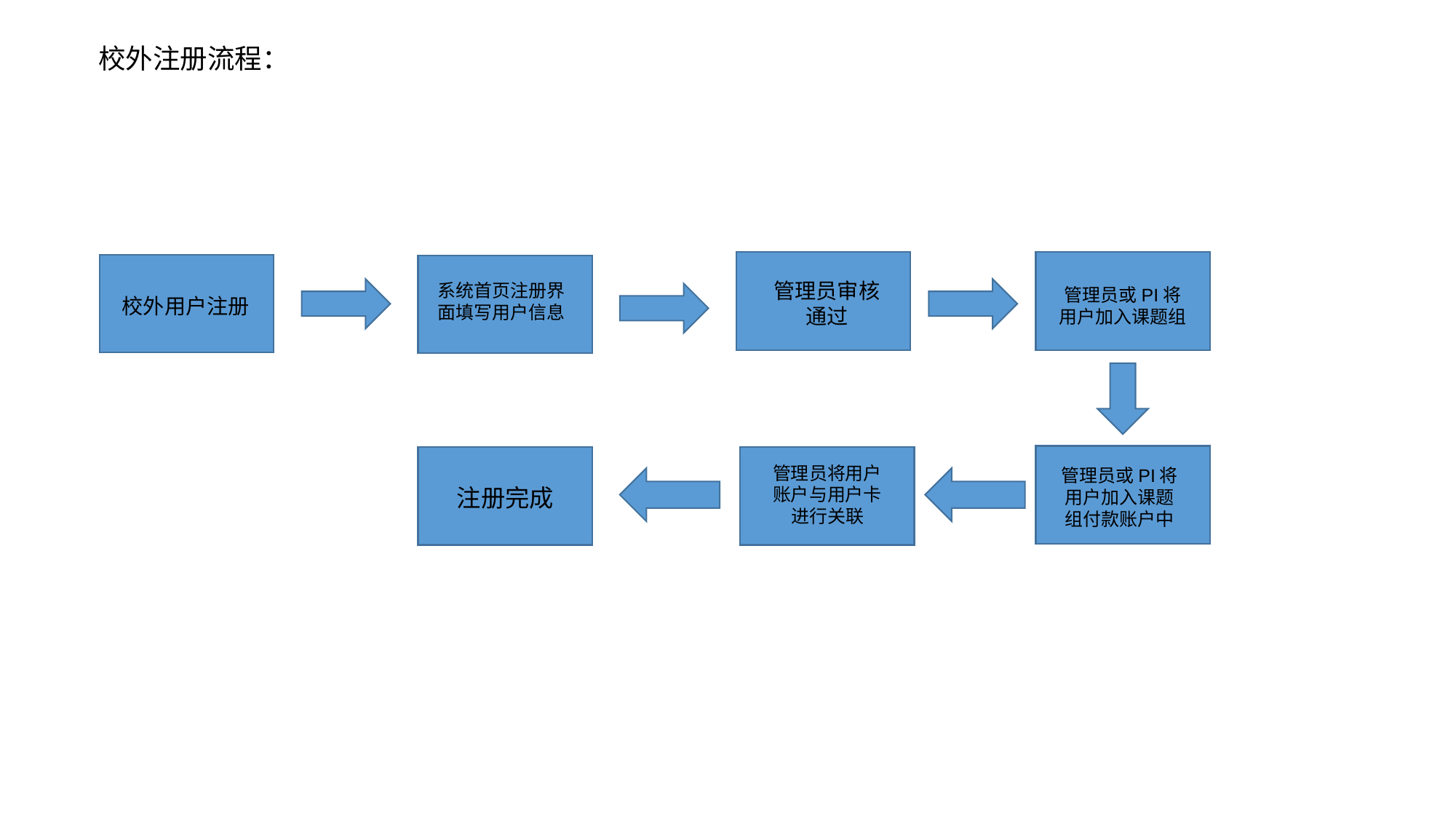

校外注册流程：

管理员审核通过
系统首页注册界面填写用户信息
管理员或PI将用户加入课题组

校外用户注册

管理员将用户账户与用户卡进行关联
管理员或PI将用户加入课题组付款账户中

注册完成